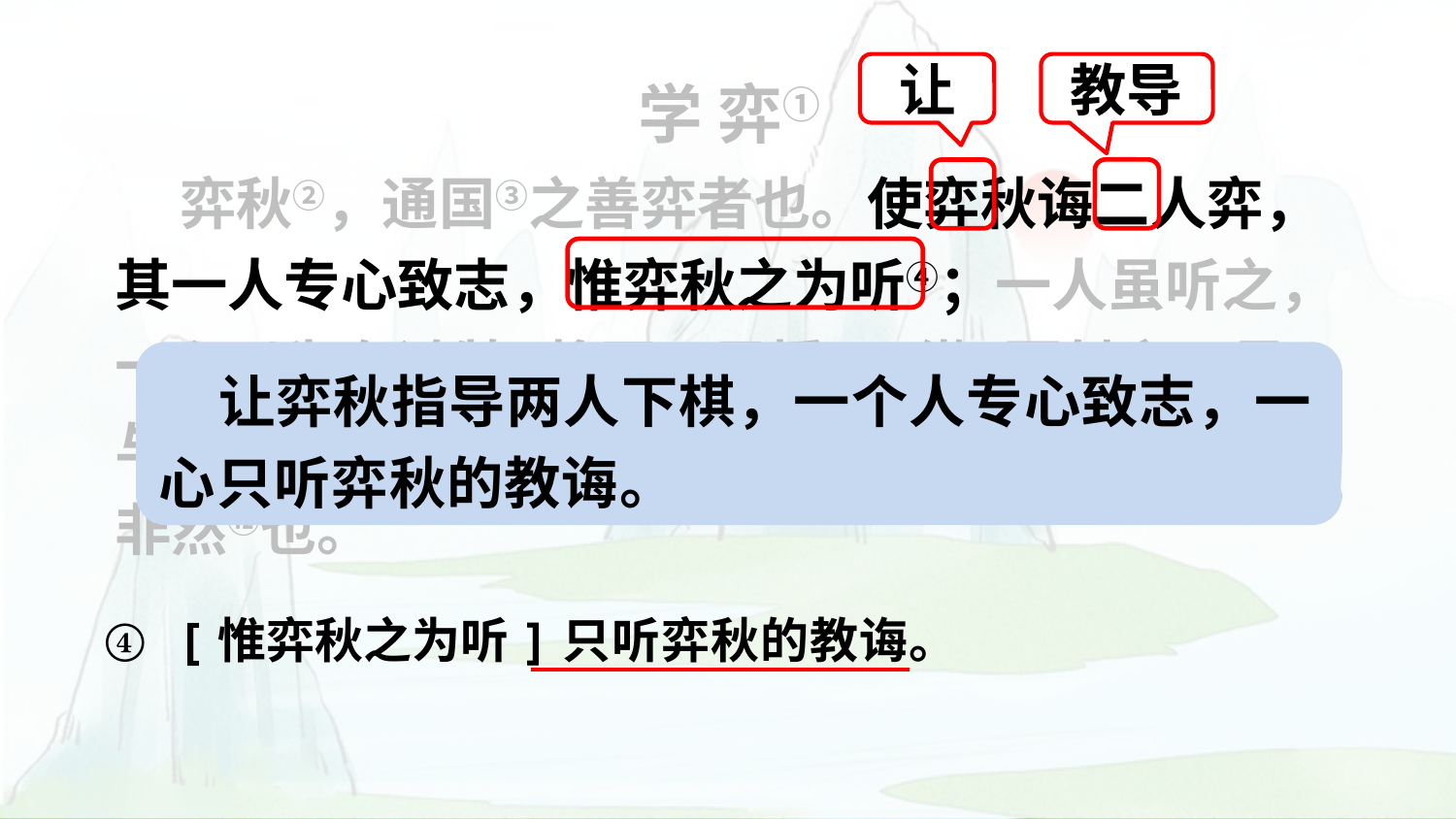

让
教导
学 弈①
    弈秋②，通国③之善弈者也。使弈秋诲二人弈，其一人专心致志，惟弈秋之为听④；一人虽听之，一心以为有鸿鹄⑤将至，思援⑥弓缴⑦而射之。虽与之⑧俱学，弗若⑨之矣。为⑩是其智弗若与⑪？曰：非然⑫也。

    让弈秋指导两人下棋，一个人专心致志，一心只听弈秋的教诲。
④ [惟弈秋之为听]只听弈秋的教诲。